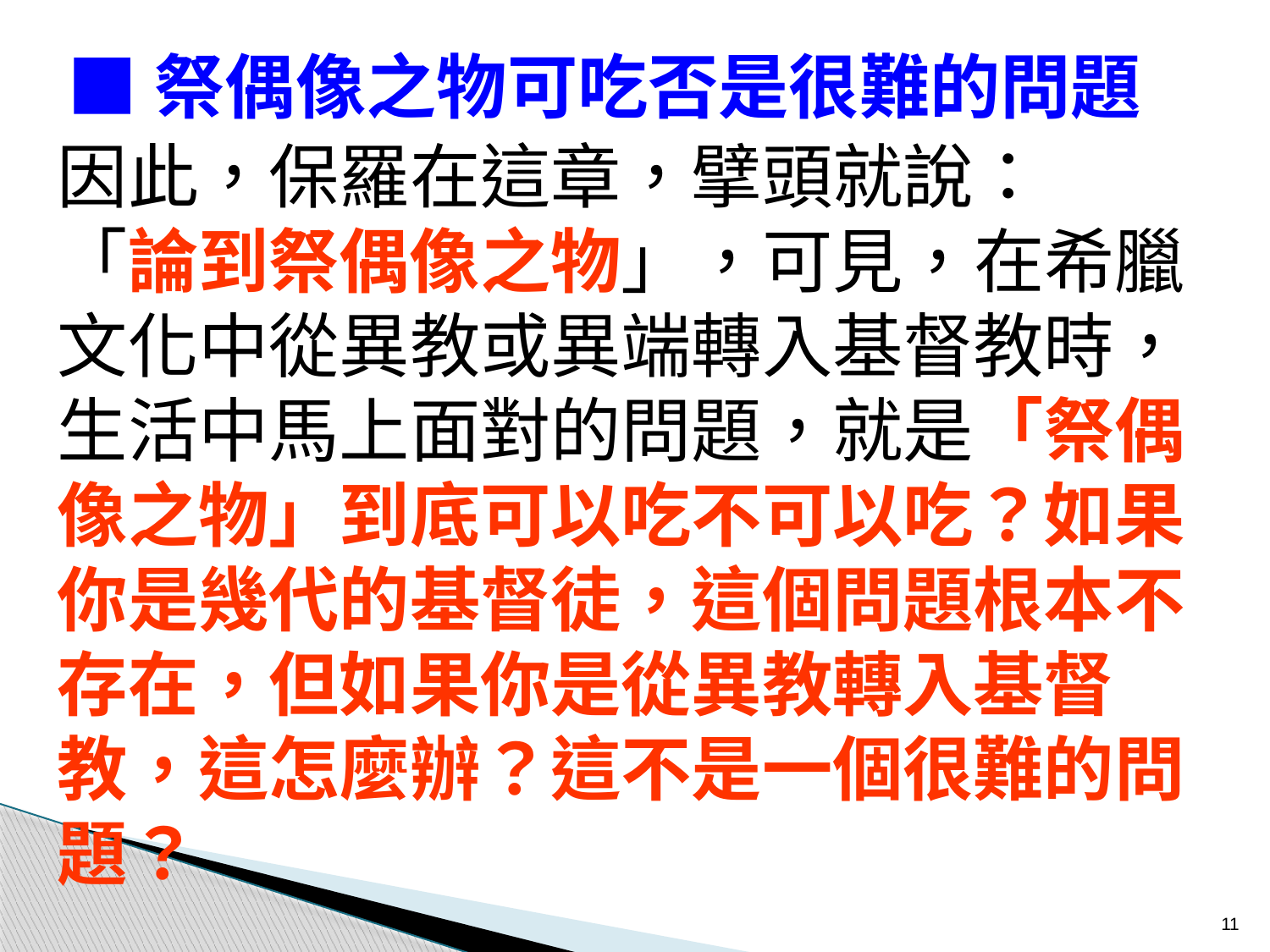

■祭偶像之物可吃否是很難的問題
因此，保羅在這章，擘頭就說：
「論到祭偶像之物」，可見，在希臘文化中從異教或異端轉入基督教時，生活中馬上面對的問題，就是「祭偶像之物」到底可以吃不可以吃？如果你是幾代的基督徒，這個問題根本不存在，但如果你是從異教轉入基督教，這怎麼辦？這不是一個很難的問題？
11